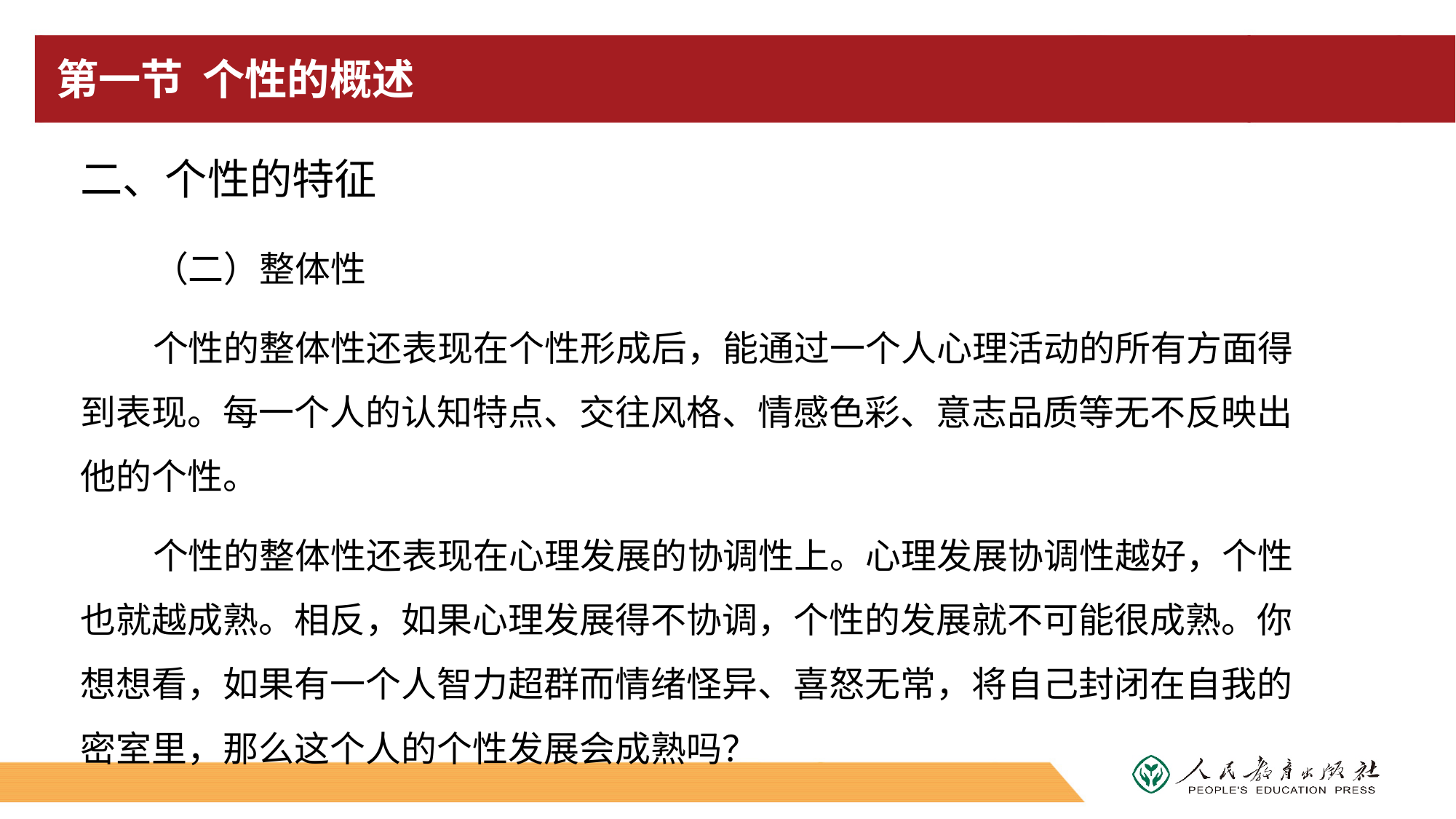

# 第一节  个性的概述
二、个性的特征
（二）整体性
个性的整体性还表现在个性形成后，能通过一个人心理活动的所有方面得到表现。每一个人的认知特点、交往风格、情感色彩、意志品质等无不反映出他的个性。
个性的整体性还表现在心理发展的协调性上。心理发展协调性越好，个性也就越成熟。相反，如果心理发展得不协调，个性的发展就不可能很成熟。你想想看，如果有一个人智力超群而情绪怪异、喜怒无常，将自己封闭在自我的密室里，那么这个人的个性发展会成熟吗？